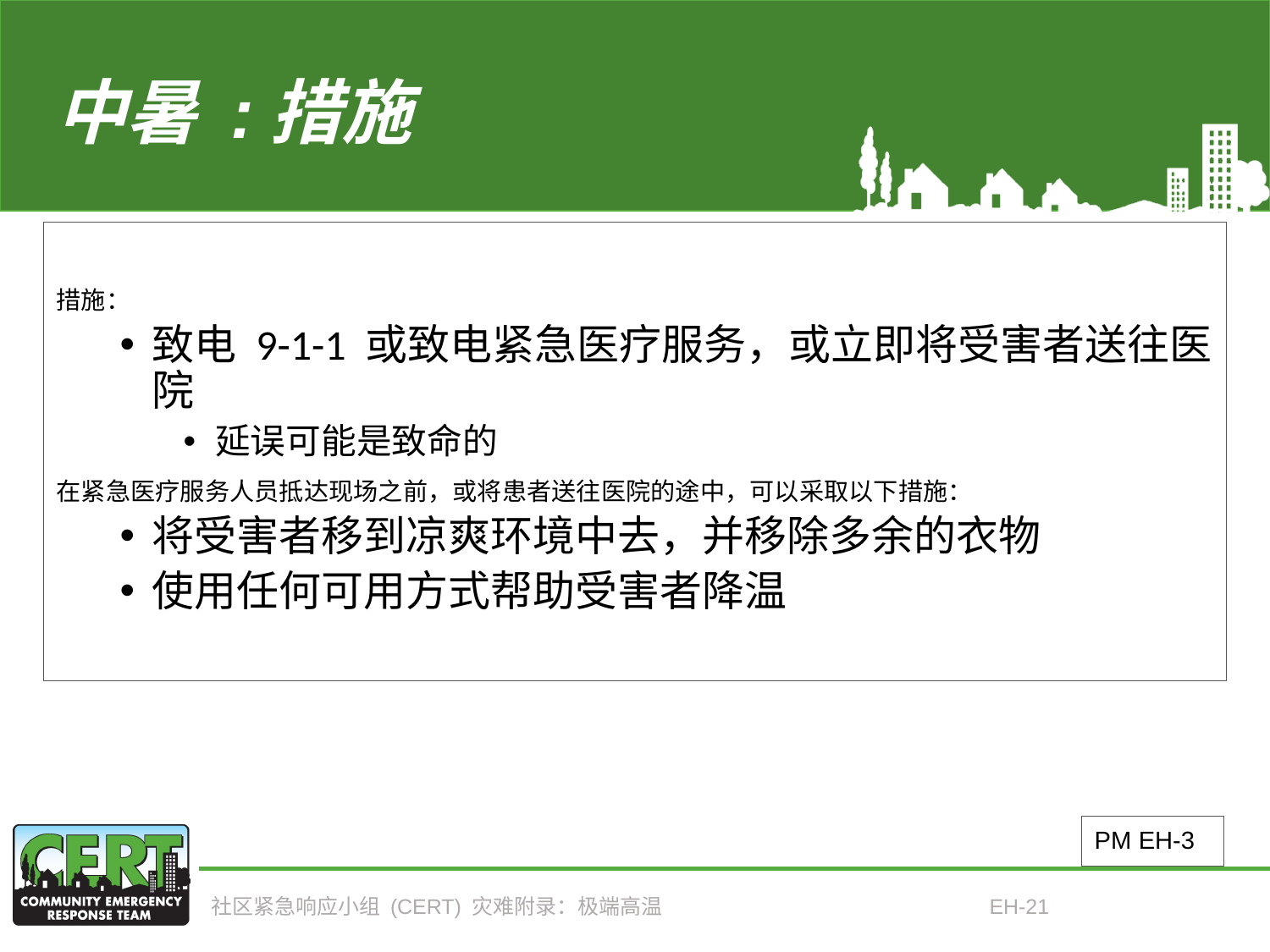

# 中暑 :措施
措施：
致电 9-1-1 或致电紧急医疗服务，或立即将受害者送往医院
延误可能是致命的
在紧急医疗服务人员抵达现场之前，或将患者送往医院的途中，可以采取以下措施：
将受害者移到凉爽环境中去，并移除多余的衣物
使用任何可用方式帮助受害者降温
PM EH-3
社区紧急响应小组 (CERT) 灾难附录：极端高温
EH-21